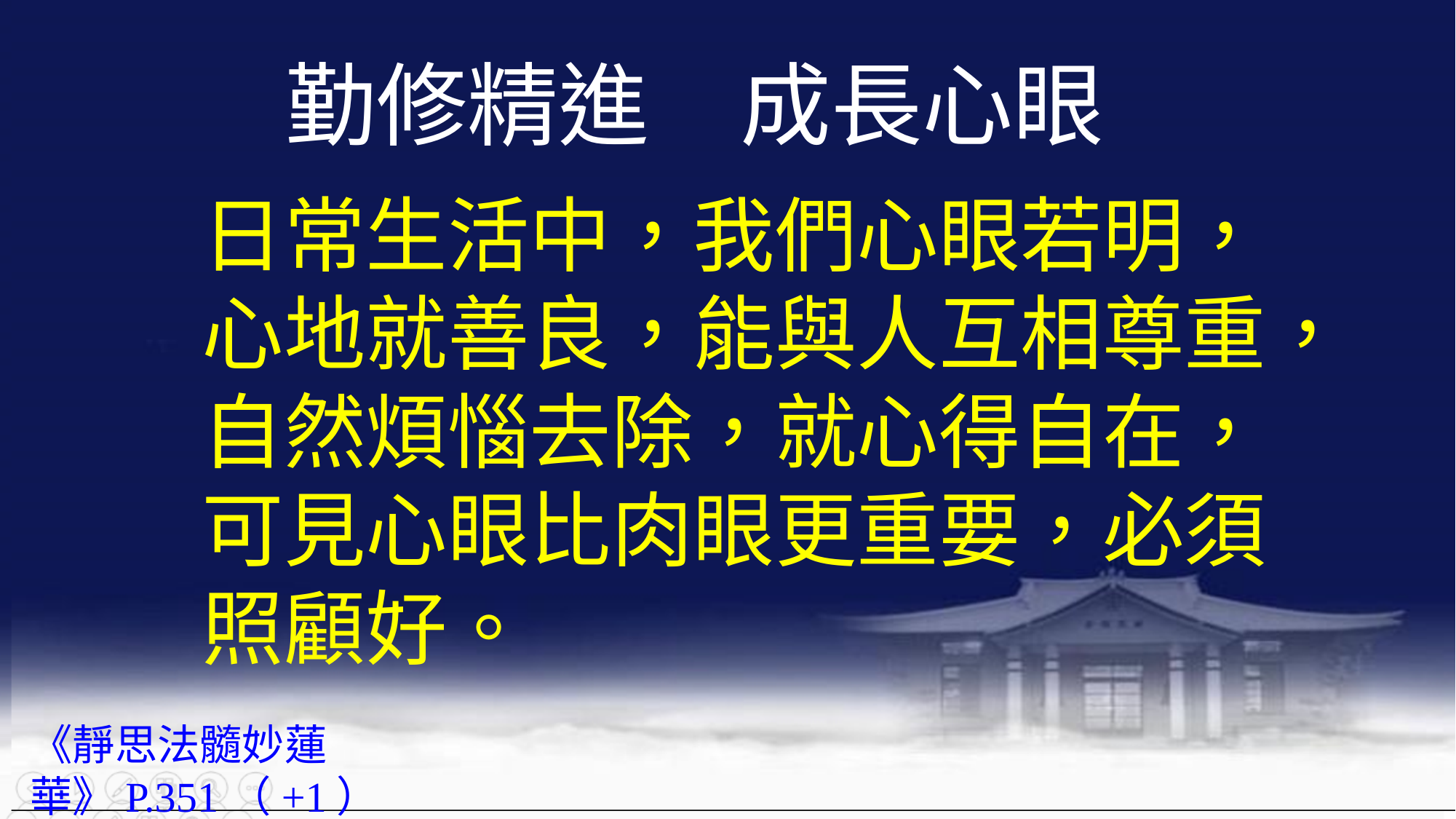

# 勤修精進　成長心眼
日常生活中，我們心眼若明，心地就善良，能與人互相尊重，自然煩惱去除，就心得自在，可見心眼比肉眼更重要，必須照顧好。
《靜思法髓妙蓮華》P.351（+1）